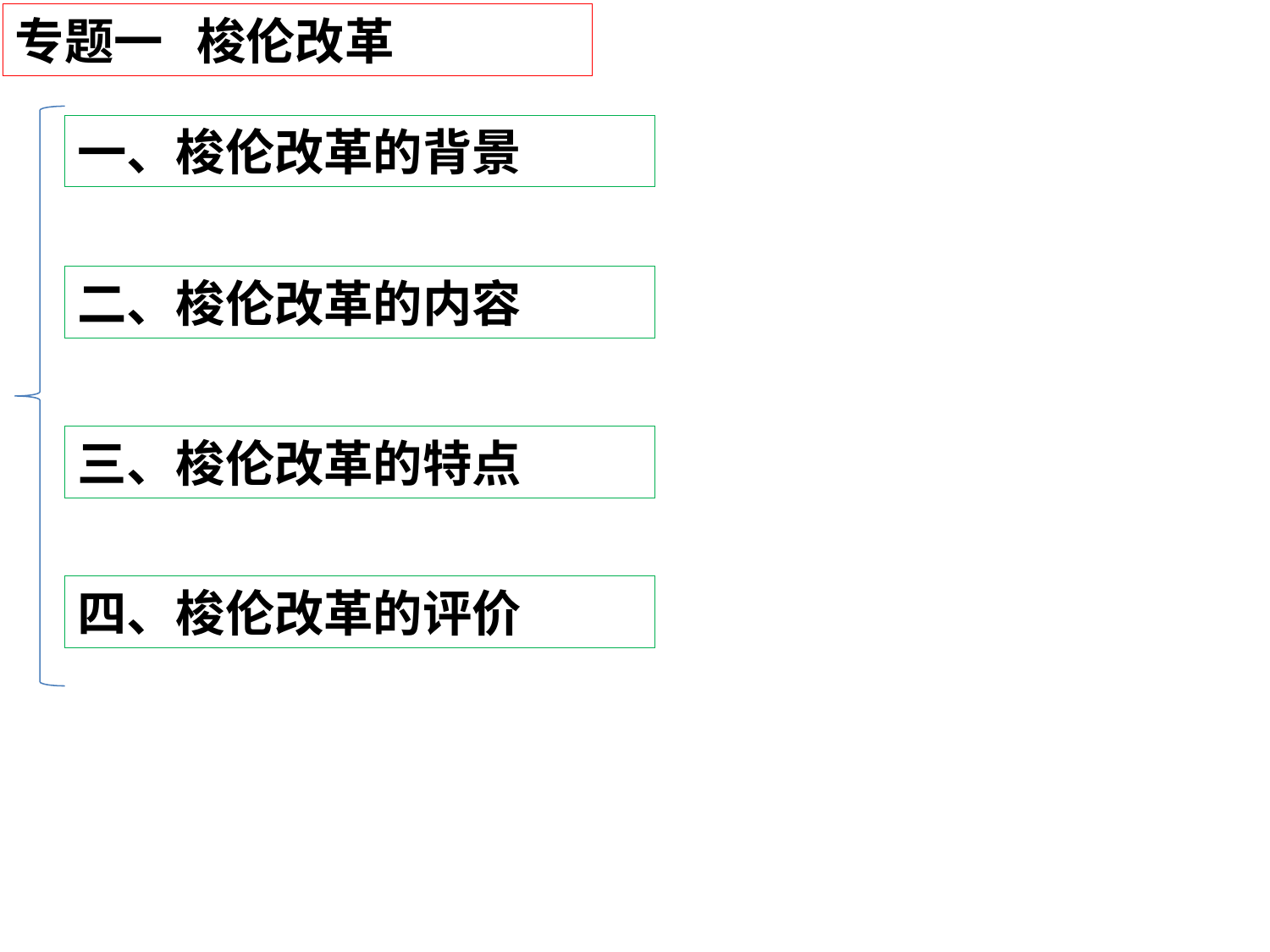

专题一   梭伦改革

一、梭伦改革的背景
二、梭伦改革的内容
三、梭伦改革的特点
四、梭伦改革的评价